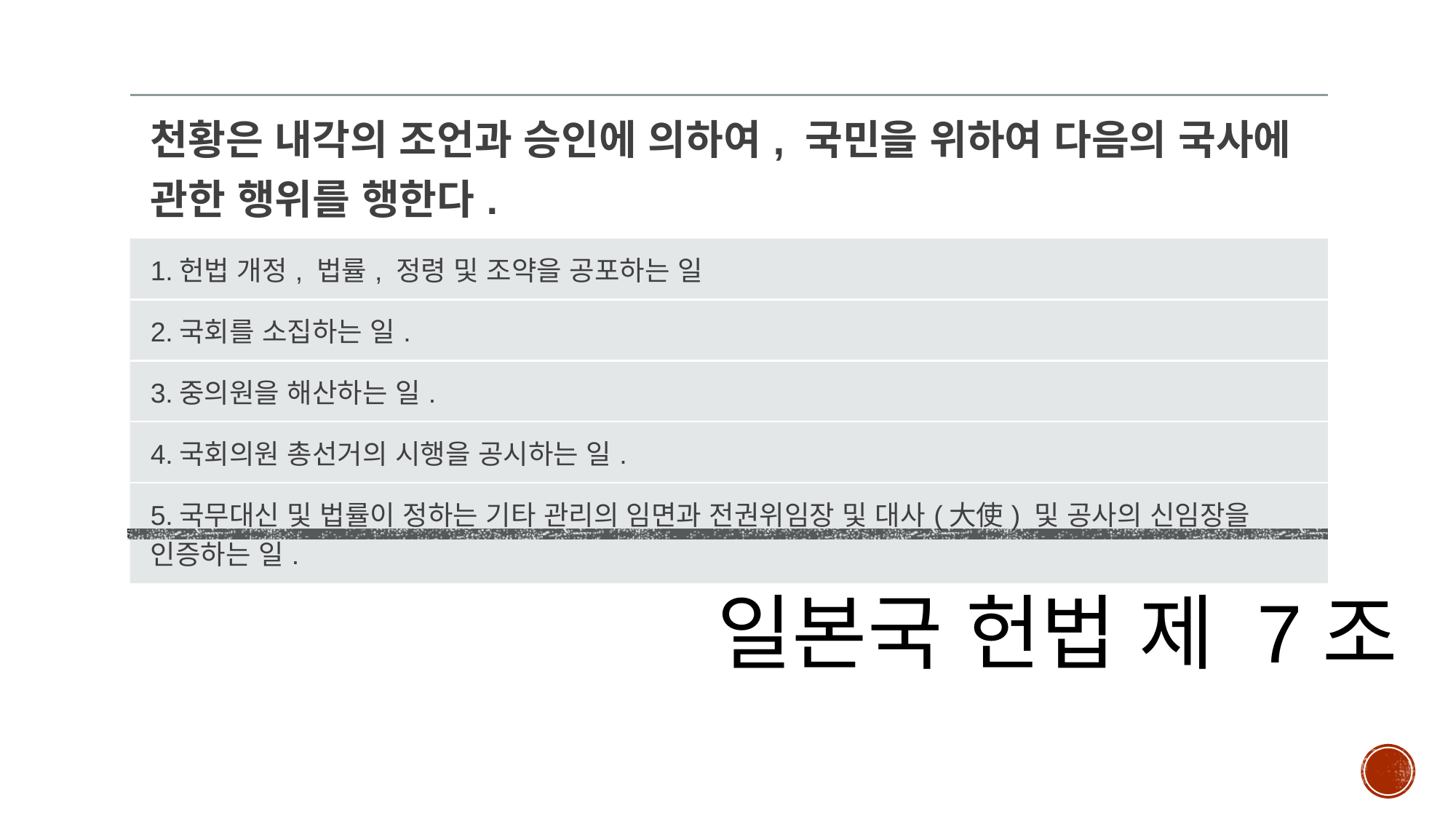

| 천황은 내각의 조언과 승인에 의하여, 국민을 위하여 다음의 국사에 관한 행위를 행한다. |
| --- |
| 1.헌법 개정, 법률, 정령 및 조약을 공포하는 일 |
| 2.국회를 소집하는 일. |
| 3.중의원을 해산하는 일. |
| 4.국회의원 총선거의 시행을 공시하는 일. |
| 5.국무대신 및 법률이 정하는 기타 관리의 임면과 전권위임장 및 대사(大使) 및 공사의 신임장을 인증하는 일. |

일본국 헌법 제 7조